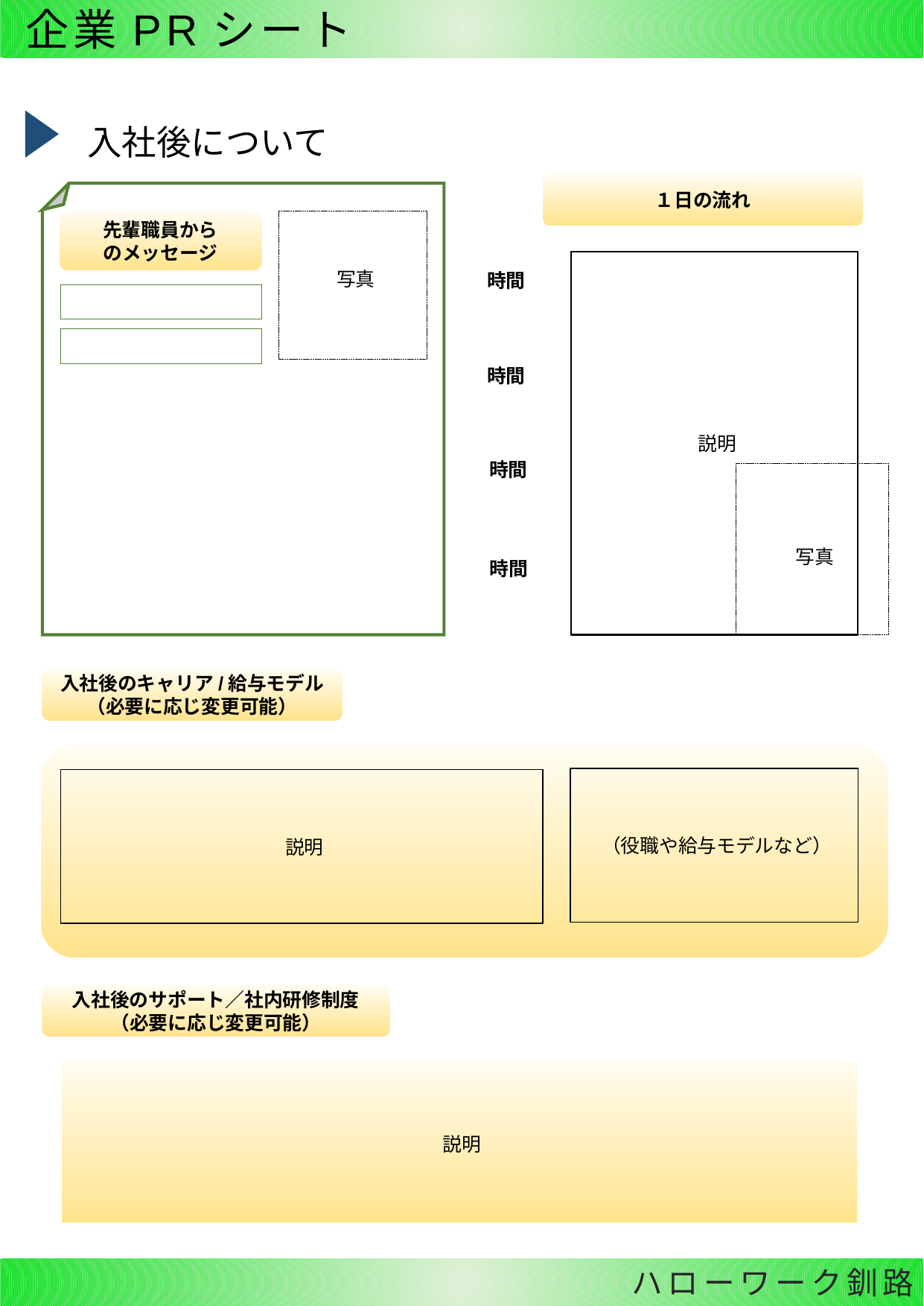

企業PRシート
入社後について

１日の流れ

先輩職員から
のメッセージ

写真
説明
時間
時間
時間
時間

写真
入社後のキャリア/給与モデル（必要に応じ変更可能）

（役職や給与モデルなど）
説明
入社後のサポート／社内研修制度
（必要に応じ変更可能）
説明
  ハローワーク釧路